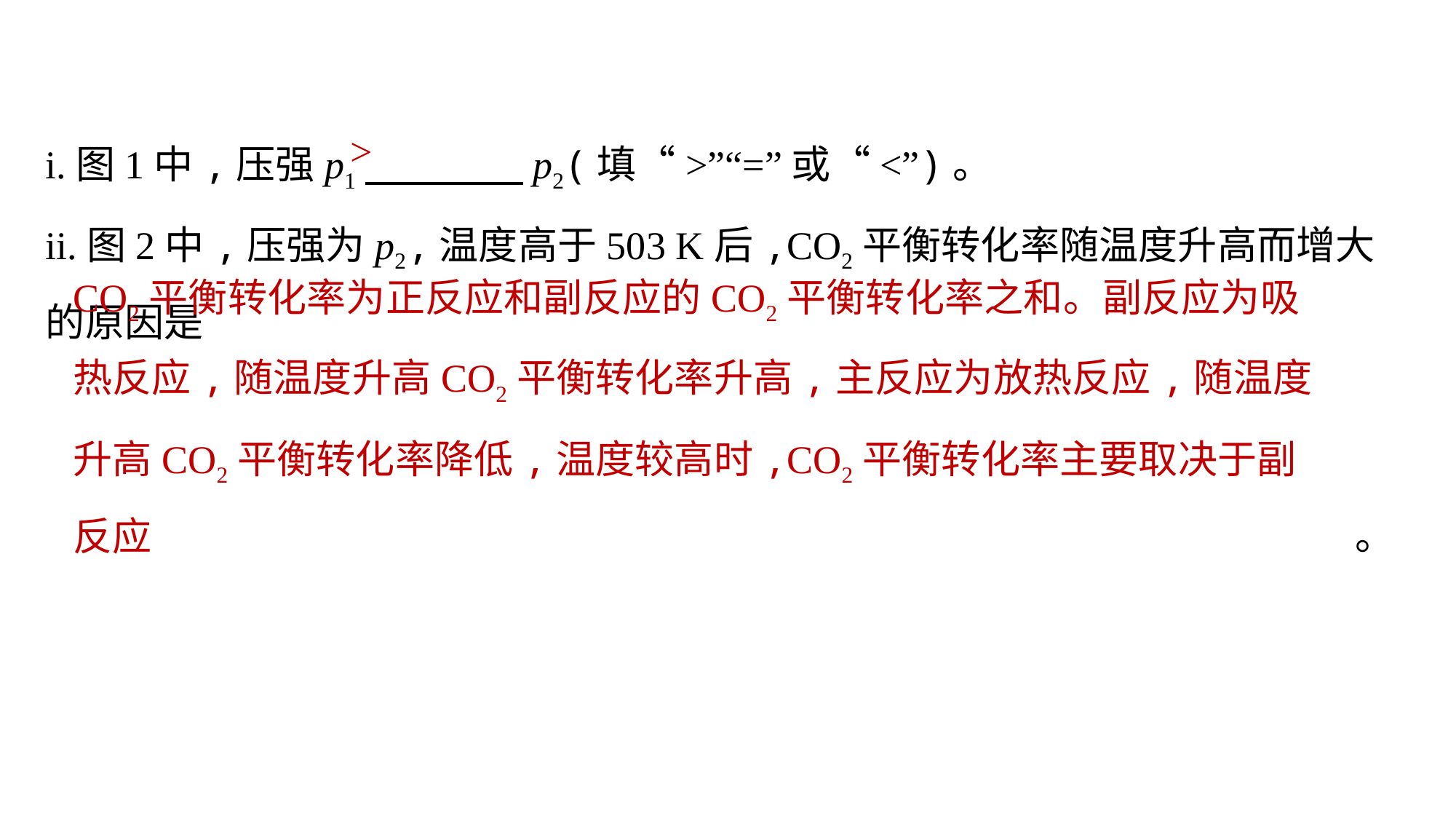

i.图1中,压强p1　　　　p2(填“>”“=”或“<”)。
ii.图2中,压强为p2,温度高于503 K后,CO2平衡转化率随温度升高而增大的原因是
																														。
>
CO2平衡转化率为正反应和副反应的CO2平衡转化率之和。副反应为吸热反应,随温度升高CO2平衡转化率升高,主反应为放热反应,随温度升高CO2平衡转化率降低,温度较高时,CO2平衡转化率主要取决于副反应